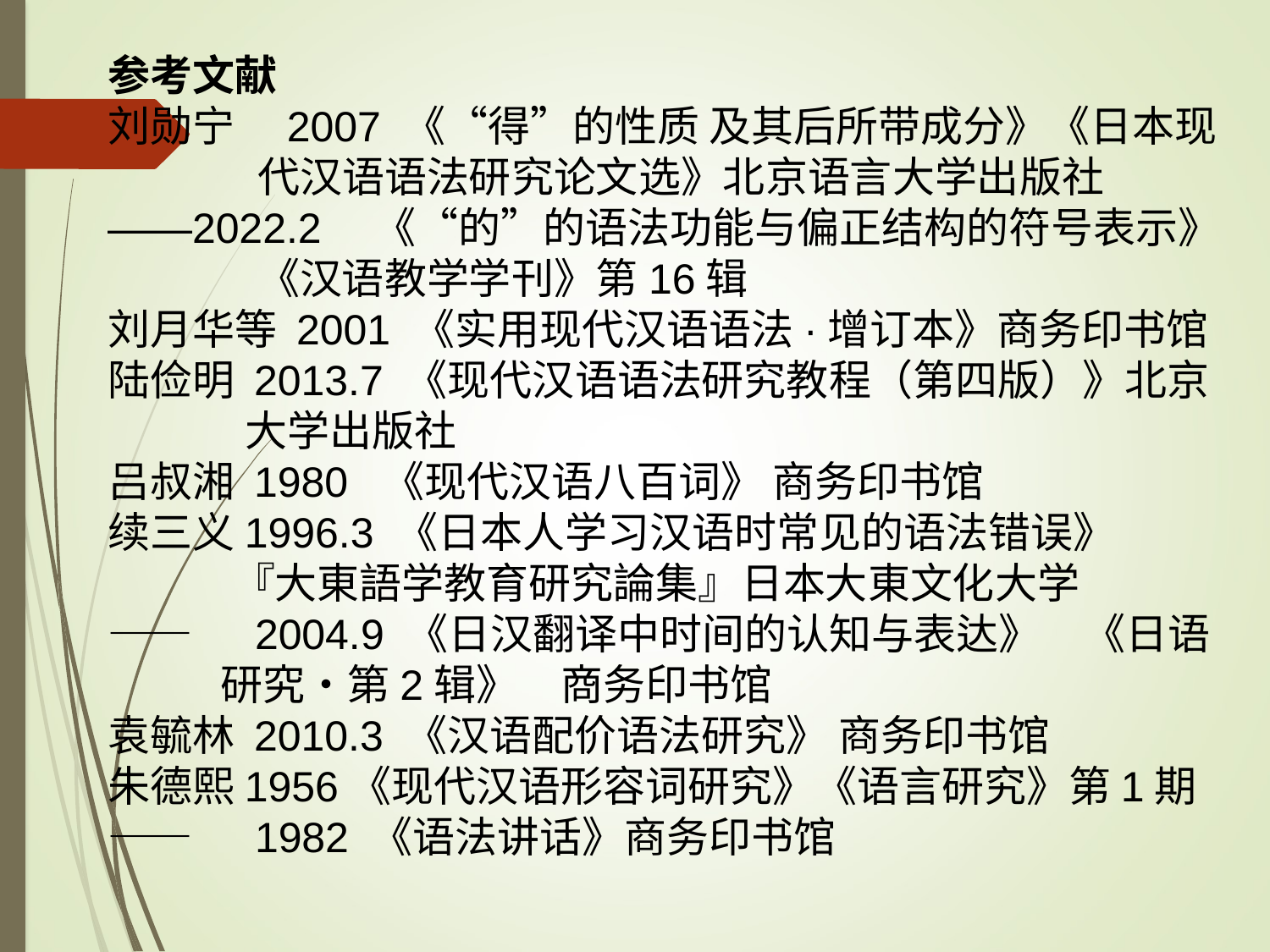

参考文献
刘勋宁　2007 《“得”的性质 及其后所带成分》《日本现代汉语语法研究论文选》北京语言大学出版社
――2022.2　《“的”的语法功能与偏正结构的符号表示》《汉语教学学刊》第16辑
刘月华等 2001 《实用现代汉语语法·增订本》商务印书馆
陆俭明 2013.7 《现代汉语语法研究教程（第四版）》北京大学出版社
吕叔湘 1980  《现代汉语八百词》 商务印书馆
续三义1996.3 《日本人学习汉语时常见的语法错误》　『大東語学教育研究論集』日本大東文化大学
――　2004.9 《日汉翻译中时间的认知与表达》　《日语研究・第2辑》　商务印书馆
袁毓林 2010.3 《汉语配价语法研究》 商务印书馆
朱德熙1956《现代汉语形容词研究》《语言研究》第1期
――　1982 《语法讲话》商务印书馆